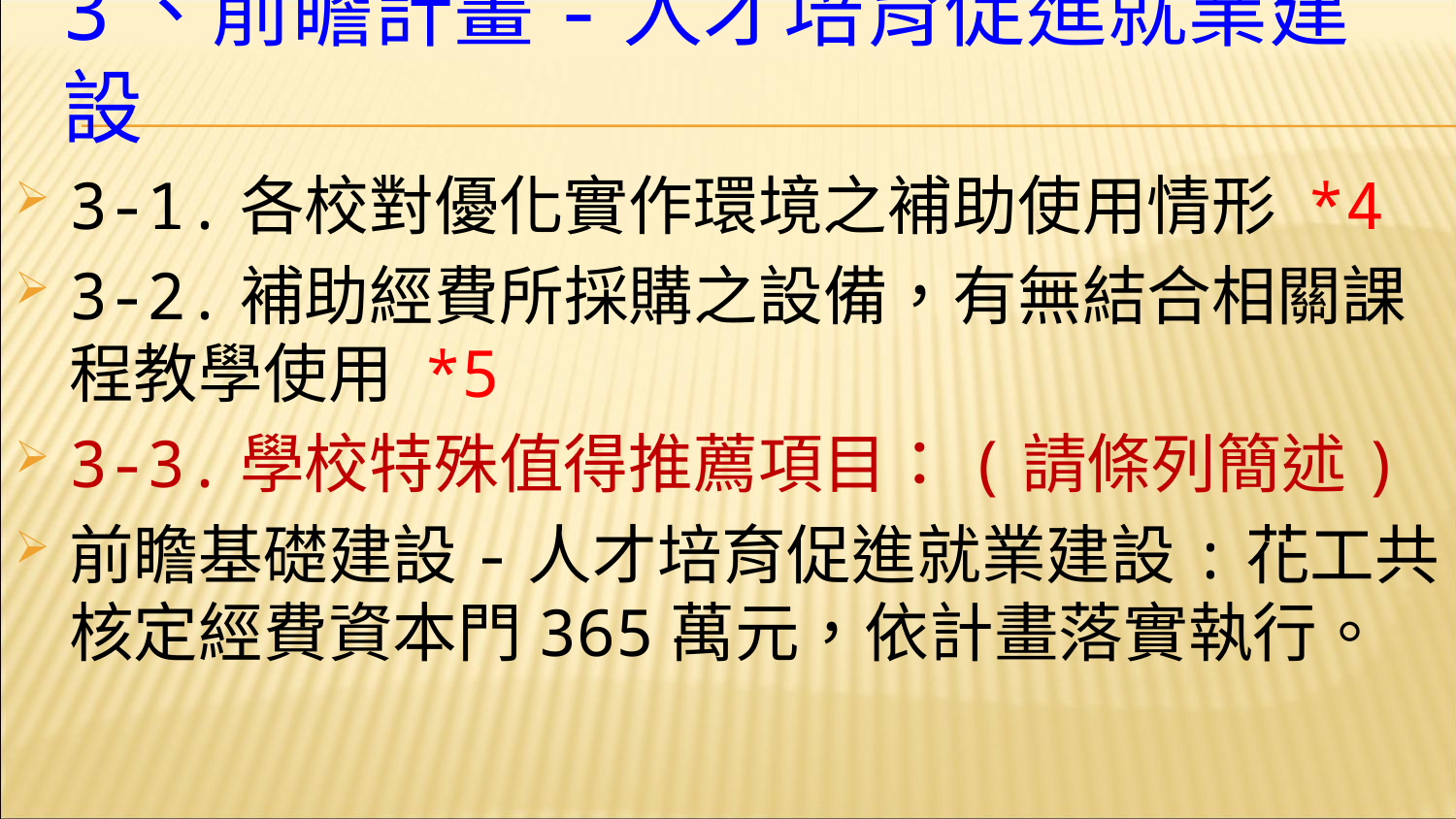

# 3、前瞻計畫-人才培育促進就業建設
3-1.各校對優化實作環境之補助使用情形 *4
3-2.補助經費所採購之設備，有無結合相關課程教學使用 *5
3-3.學校特殊值得推薦項目：(請條列簡述)
前瞻基礎建設-人才培育促進就業建設:花工共核定經費資本門365萬元，依計畫落實執行。